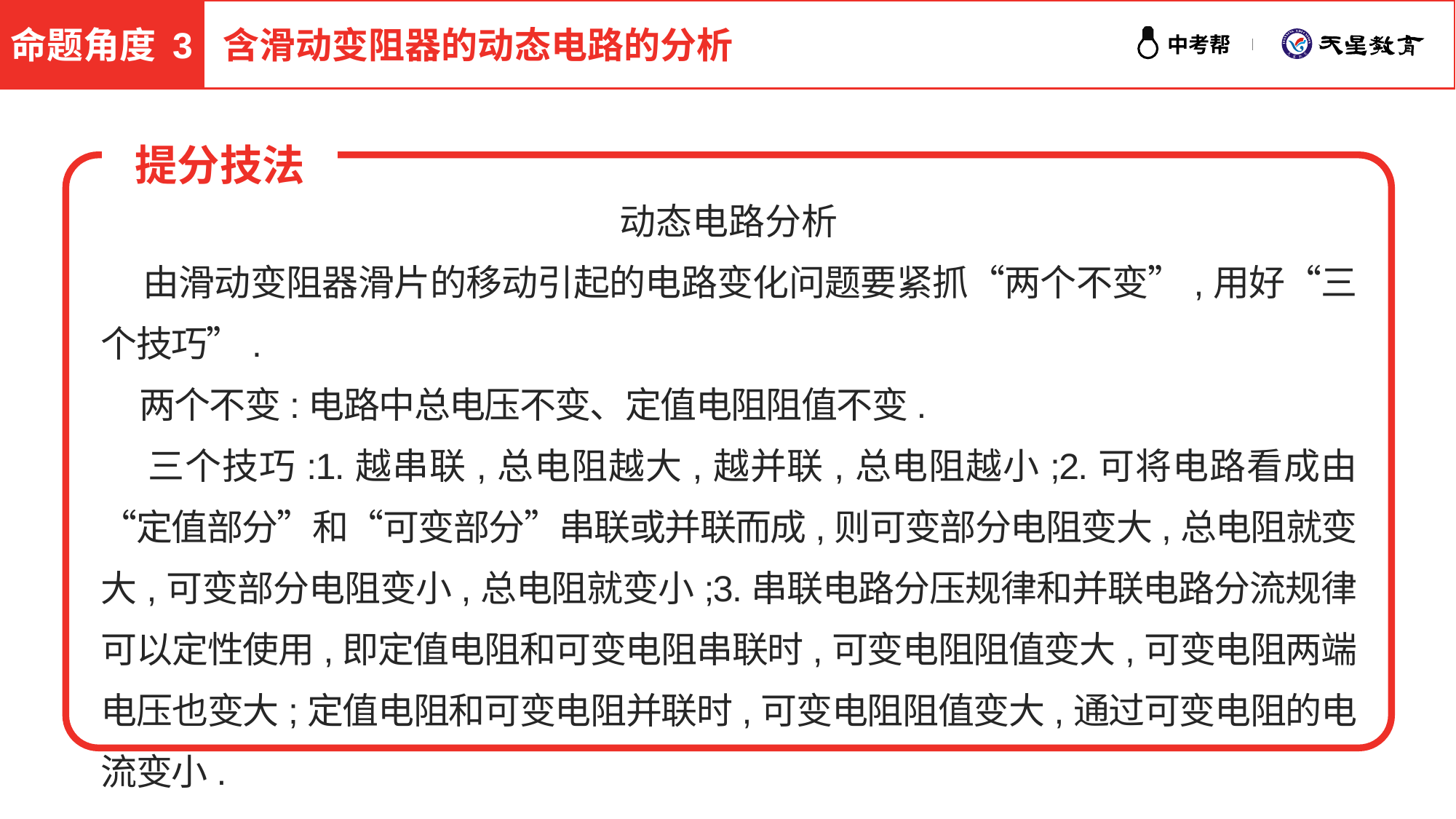

命题角度 3
含滑动变阻器的动态电路的分析
提分技法

动态电路分析
    由滑动变阻器滑片的移动引起的电路变化问题要紧抓“两个不变”,用好“三个技巧”.
    两个不变:电路中总电压不变、定值电阻阻值不变.
    三个技巧:1.越串联,总电阻越大,越并联,总电阻越小;2.可将电路看成由“定值部分”和“可变部分”串联或并联而成,则可变部分电阻变大,总电阻就变大,可变部分电阻变小,总电阻就变小;3.串联电路分压规律和并联电路分流规律可以定性使用,即定值电阻和可变电阻串联时,可变电阻阻值变大,可变电阻两端电压也变大;定值电阻和可变电阻并联时,可变电阻阻值变大,通过可变电阻的电流变小.